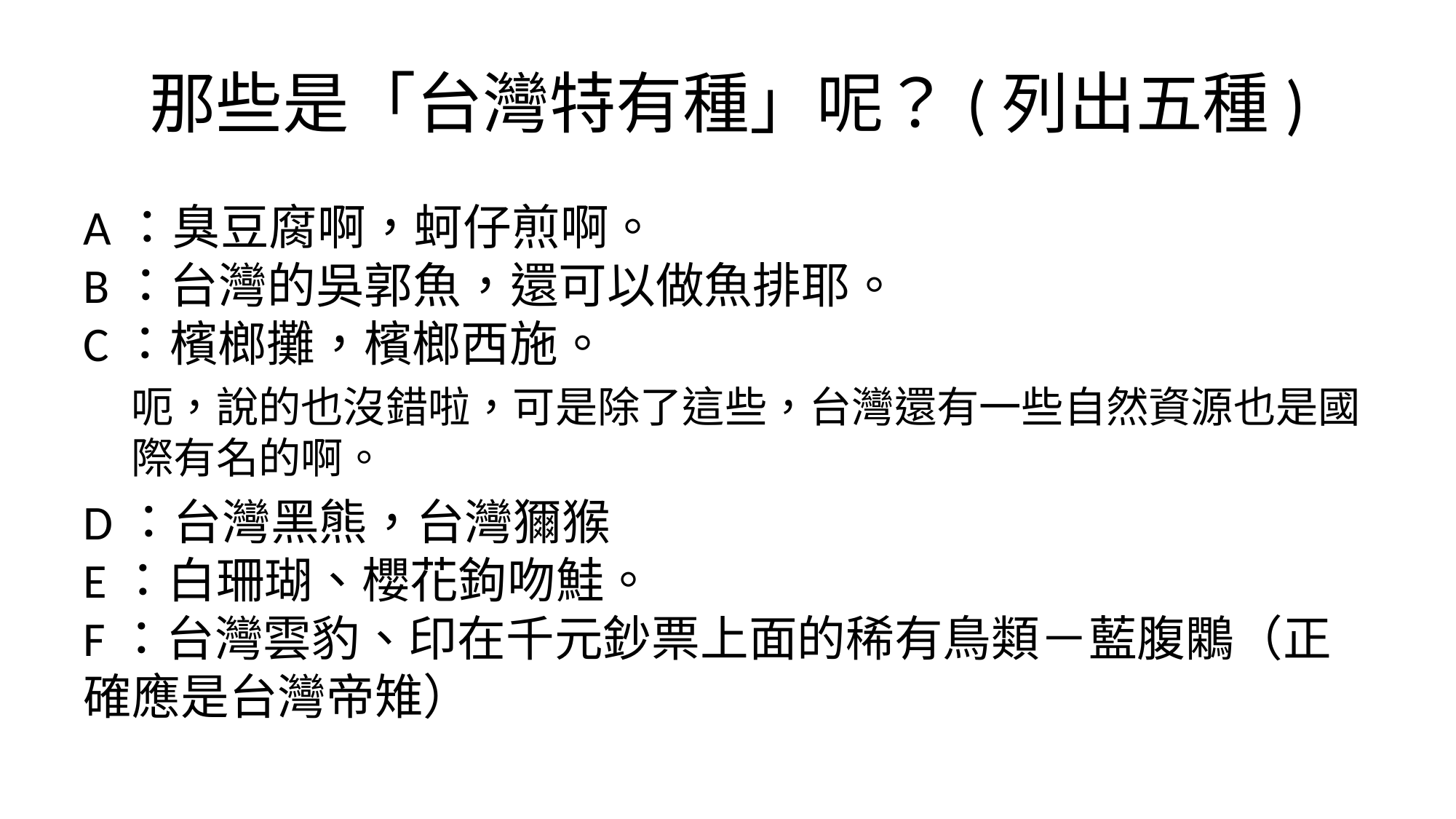

# 那些是「台灣特有種」呢？(列出五種)
A：臭豆腐啊，蚵仔煎啊。
B：台灣的吳郭魚，還可以做魚排耶。
C：檳榔攤，檳榔西施。
呃，說的也沒錯啦，可是除了這些，台灣還有一些自然資源也是國際有名的啊。
D：台灣黑熊，台灣獮猴
E：白珊瑚、櫻花鉤吻鮭。
F：台灣雲豹、印在千元鈔票上面的稀有鳥類－藍腹鷴（正確應是台灣帝雉）